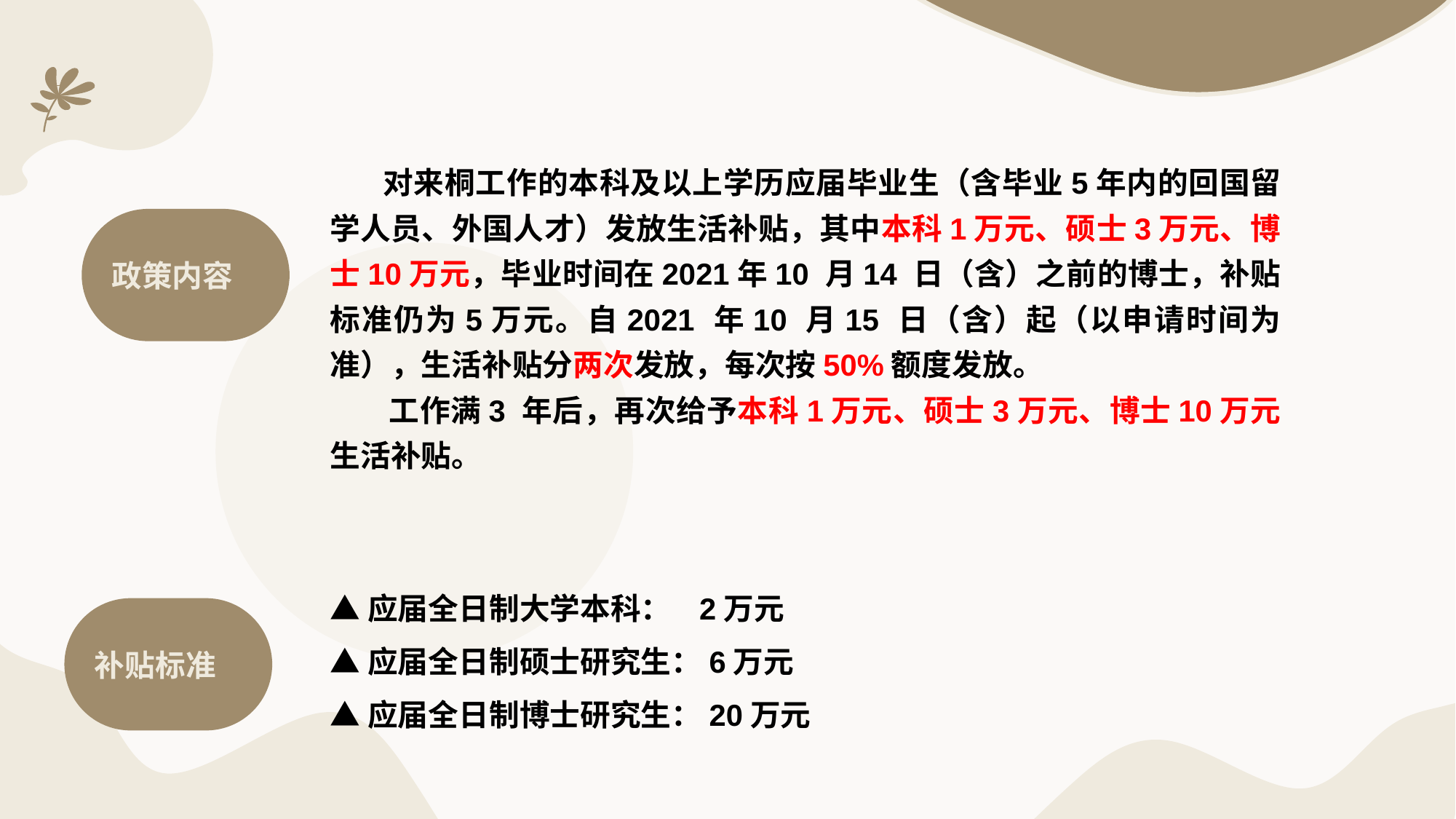

对来桐工作的本科及以上学历应届毕业生（含毕业5年内的回国留学人员、外国人才）发放生活补贴，其中本科1万元、硕士3万元、博士10万元，毕业时间在2021年10 月14 日（含）之前的博士，补贴标准仍为5万元。自2021 年10 月15 日（含）起（以申请时间为准），生活补贴分两次发放，每次按50%额度发放。
       工作满3 年后，再次给予本科1万元、硕士3万元、博士10万元生活补贴。
政策内容

▲应届全日制大学本科：   2万元
▲应届全日制硕士研究生：6万元
▲应届全日制博士研究生：20万元
补贴标准